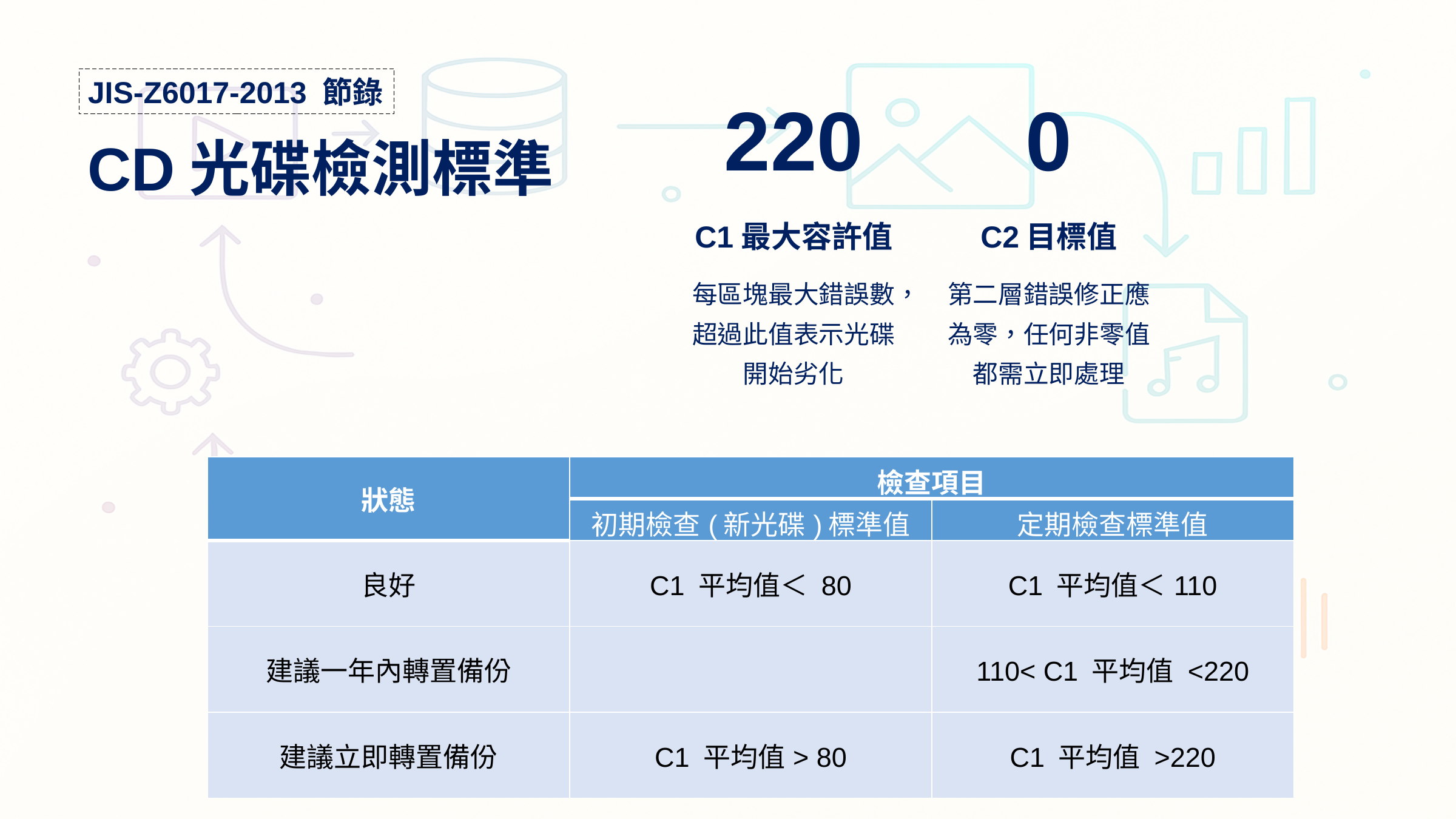

JIS-Z6017-2013 節錄
220
0
CD光碟檢測標準
C1最大容許值
C2目標值
每區塊最大錯誤數，超過此值表示光碟開始劣化
第二層錯誤修正應為零，任何非零值都需立即處理
| 狀態 | 檢查項目 |  |
| --- | --- | --- |
|  | 初期檢查(新光碟)標準值 | 定期檢查標準值 |
| 良好 | C1 平均值＜ 80 | C1 平均值＜110 |
| 建議一年內轉置備份 |  | 110< C1 平均值 <220 |
| 建議立即轉置備份 | C1 平均值> 80 | C1 平均值 >220 |